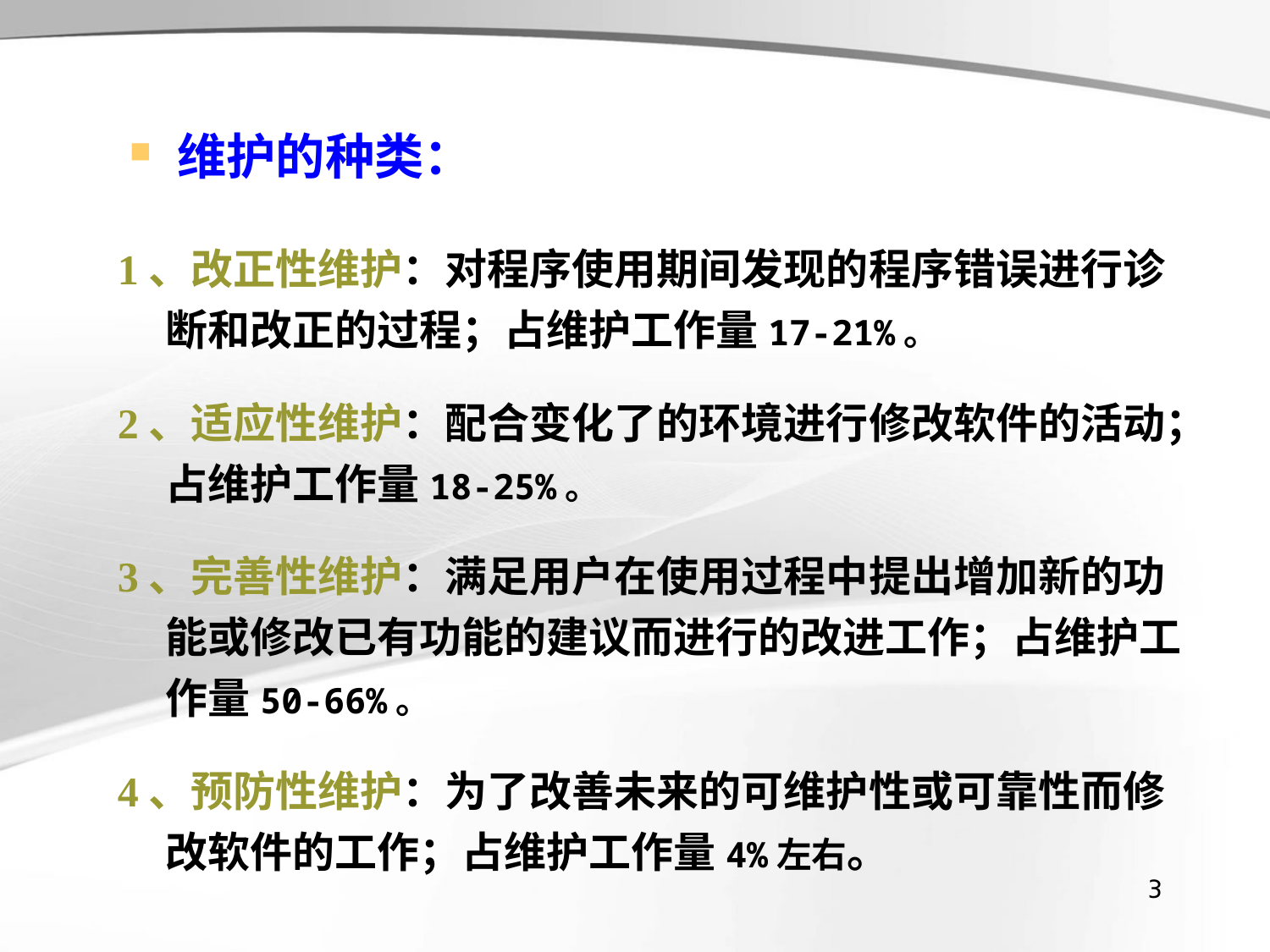

维护的种类：
1、改正性维护：对程序使用期间发现的程序错误进行诊断和改正的过程；占维护工作量17-21%。
2、适应性维护：配合变化了的环境进行修改软件的活动；占维护工作量18-25%。
3、完善性维护：满足用户在使用过程中提出增加新的功能或修改已有功能的建议而进行的改进工作；占维护工作量50-66%。
4、预防性维护：为了改善未来的可维护性或可靠性而修改软件的工作；占维护工作量4%左右。
3